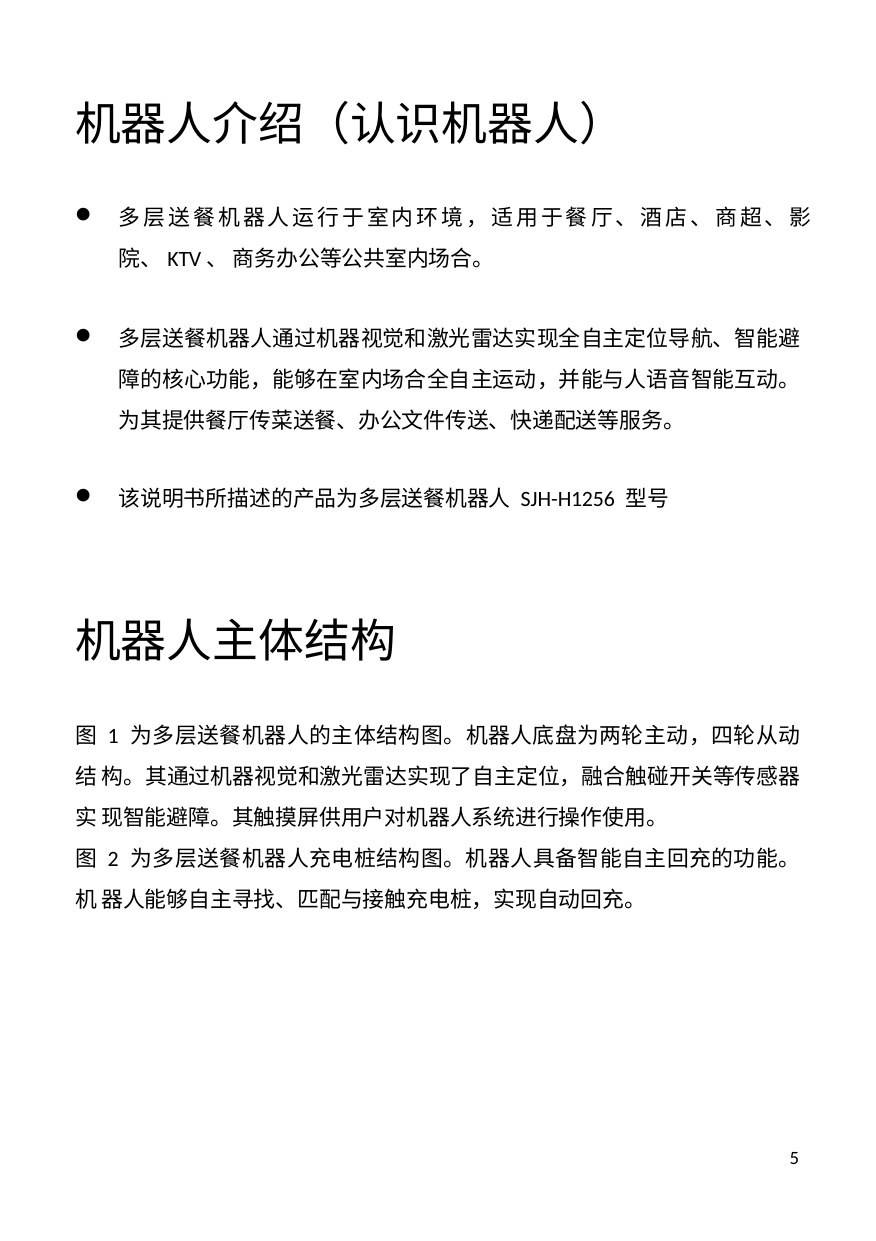

# 机器人介绍（认识机器人）
多层送餐机器人运行于室内环境，适用于餐厅、酒店、商超、影院、KTV、 商务办公等公共室内场合。

多层送餐机器人通过机器视觉和激光雷达实现全自主定位导航、智能避 障的核心功能，能够在室内场合全自主运动，并能与人语音智能互动。 为其提供餐厅传菜送餐、办公文件传送、快递配送等服务。

该说明书所描述的产品为多层送餐机器人 SJH-H1256 型号
机器人主体结构
图 1 为多层送餐机器人的主体结构图。机器人底盘为两轮主动，四轮从动结 构。其通过机器视觉和激光雷达实现了自主定位，融合触碰开关等传感器实 现智能避障。其触摸屏供用户对机器人系统进行操作使用。
图 2 为多层送餐机器人充电桩结构图。机器人具备智能自主回充的功能。机 器人能够自主寻找、匹配与接触充电桩，实现自动回充。
5